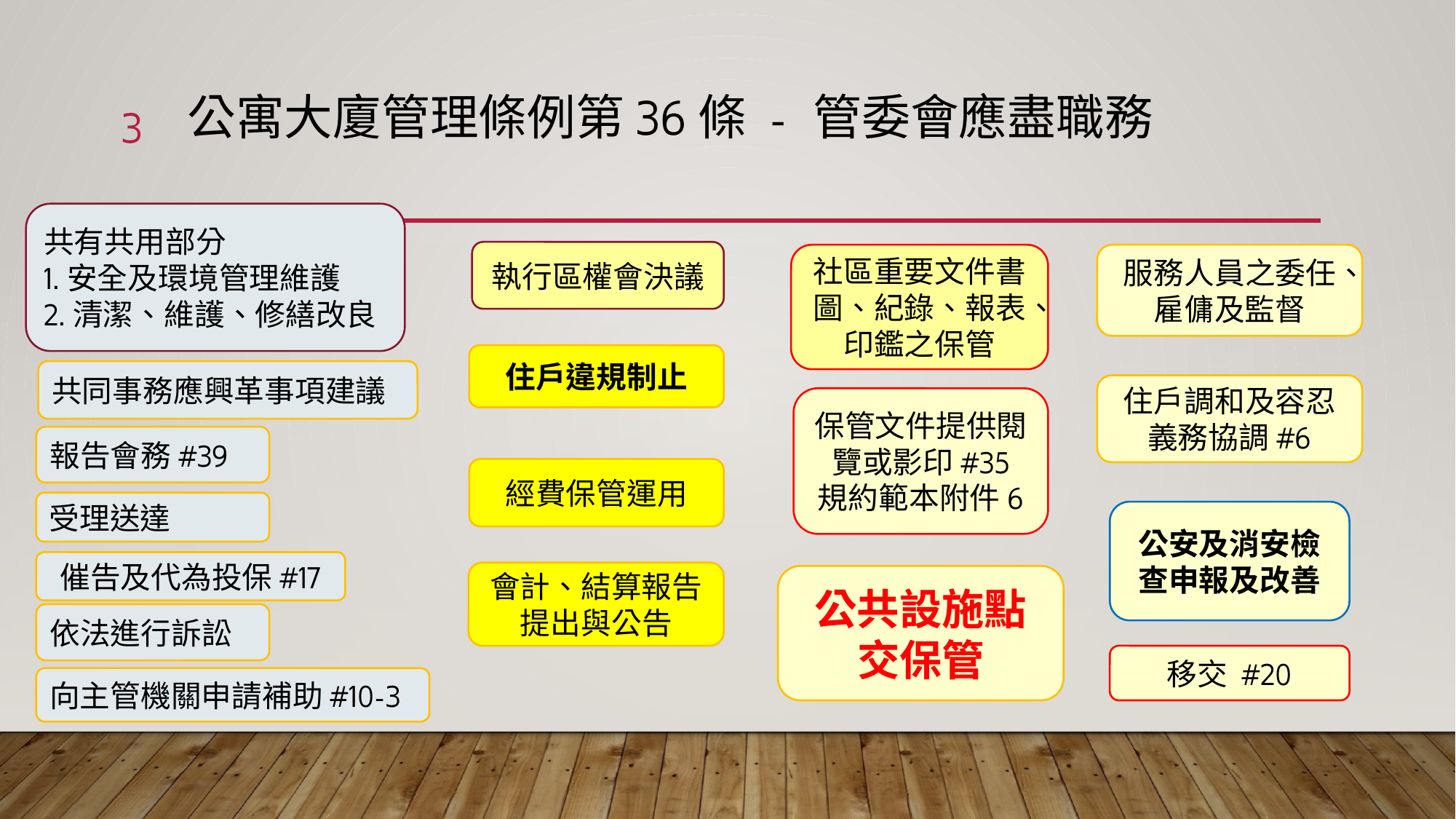

# 公寓大廈管理條例第36條 - 管委會應盡職務
3
共有共用部分
1.安全及環境管理維護
2.清潔、維護、修繕改良
執行區權會決議
服務人員之委任、雇傭及監督
社區重要文件書圖、紀錄、報表、印鑑之保管
住戶違規制止
共同事務應興革事項建議
住戶調和及容忍義務協調#6
保管文件提供閱覽或影印#35
規約範本附件6
報告會務#39
經費保管運用
受理送達
公安及消安檢查申報及改善
催告及代為投保#17
會計、結算報告提出與公告
公共設施點交保管
依法進行訴訟
移交 #20
向主管機關申請補助#10-3